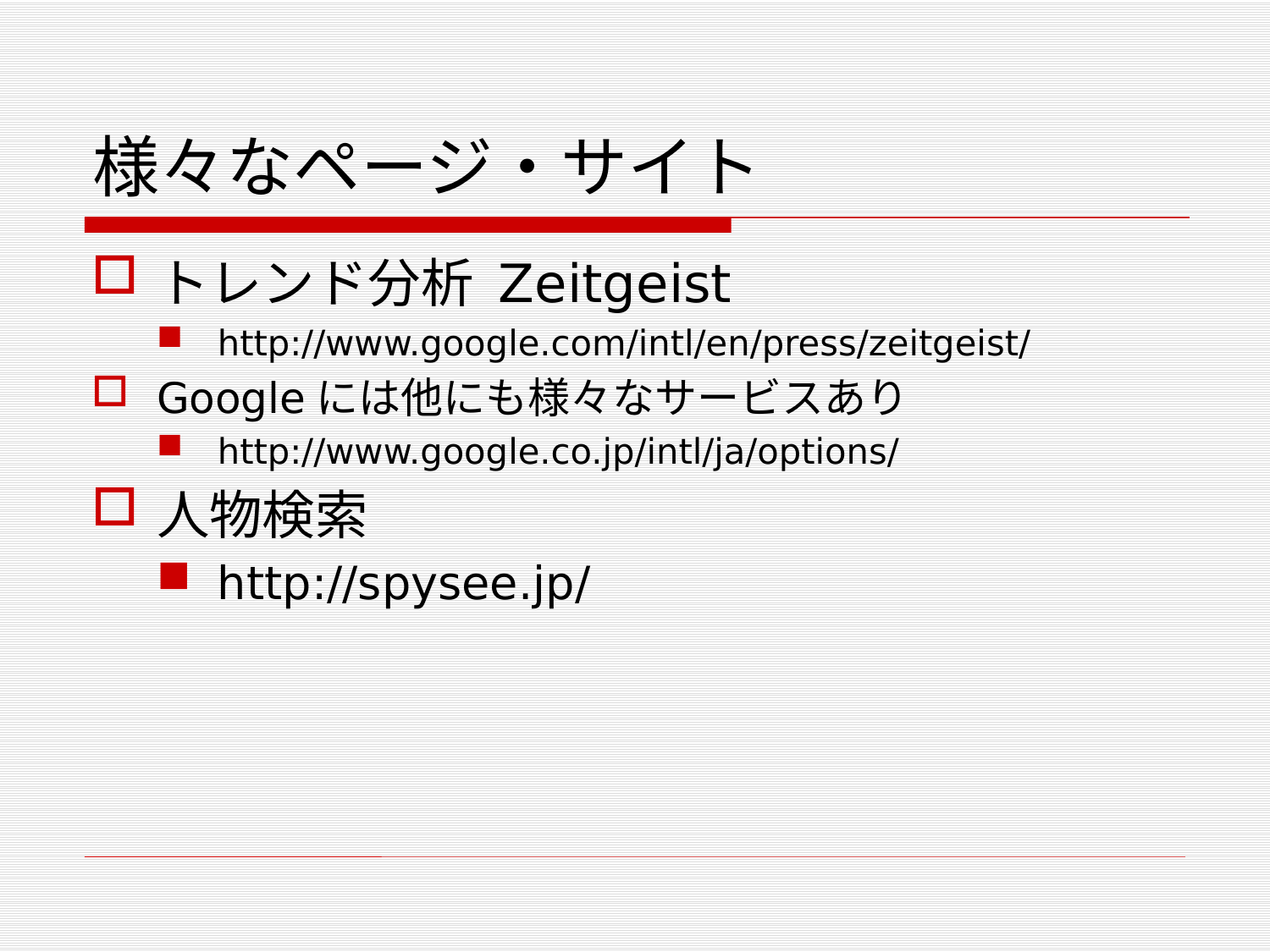

# 様々なページ・サイト
トレンド分析 Zeitgeist
http://www.google.com/intl/en/press/zeitgeist/
Googleには他にも様々なサービスあり
http://www.google.co.jp/intl/ja/options/
人物検索
http://spysee.jp/